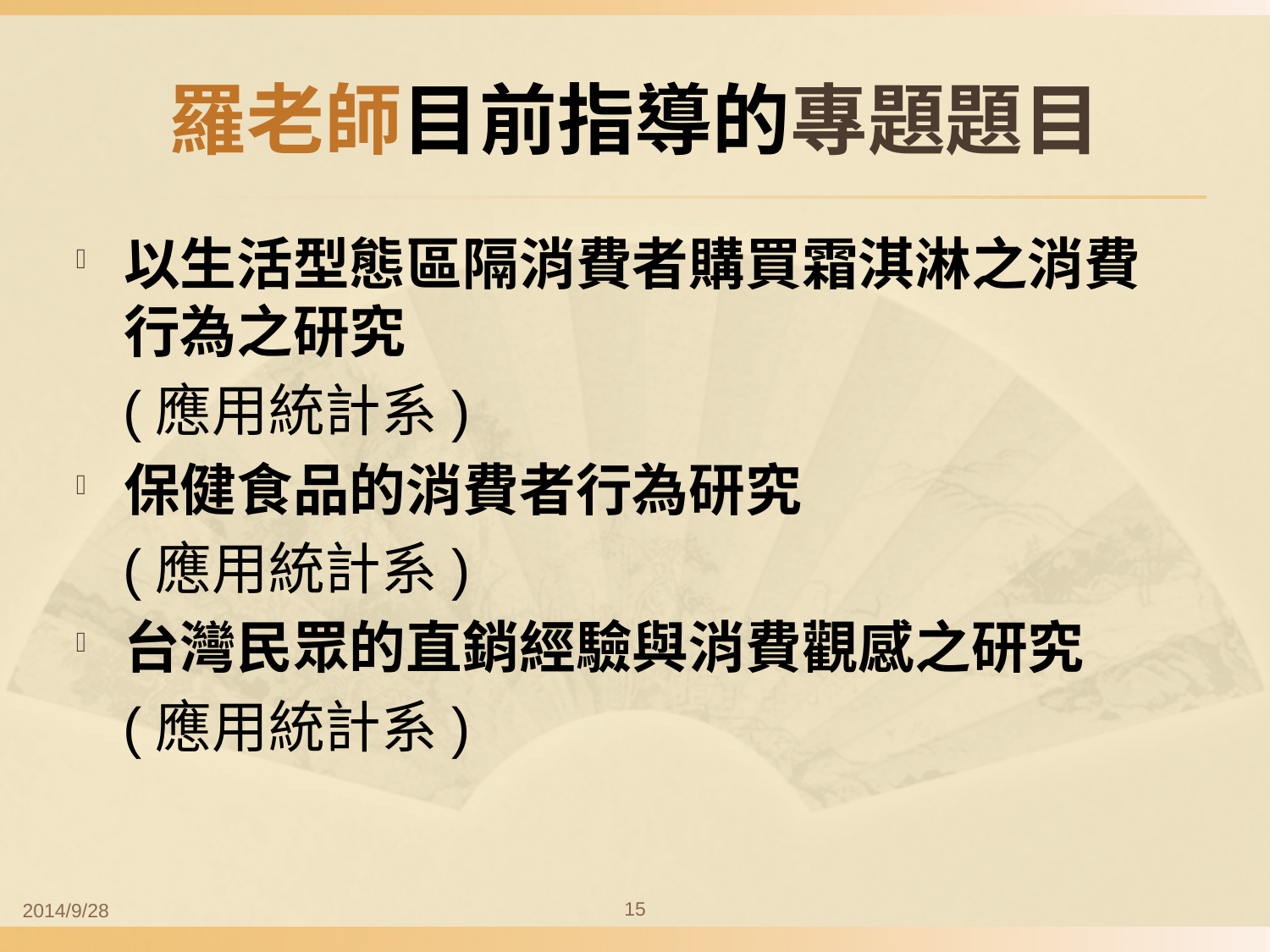

# 羅老師目前指導的專題題目
以生活型態區隔消費者購買霜淇淋之消費行為之研究
   (應用統計系)
保健食品的消費者行為研究
   (應用統計系)
台灣民眾的直銷經驗與消費觀感之研究
   (應用統計系)

2014/9/28
15